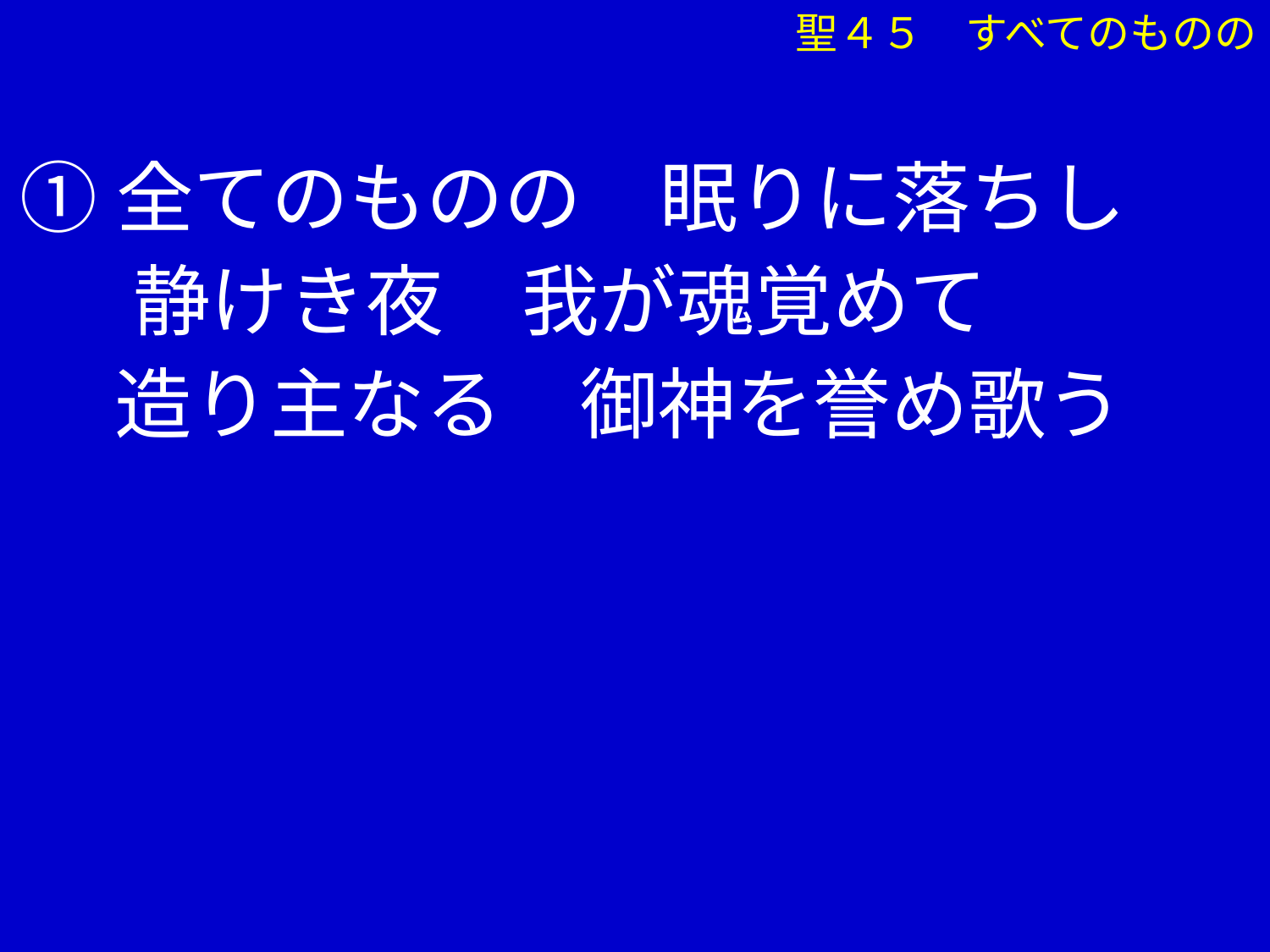

聖４５　すべてのものの
①全てのものの　眠りに落ちし
 　静けき夜　我が魂覚めて
　 造り主なる　御神を誉め歌う